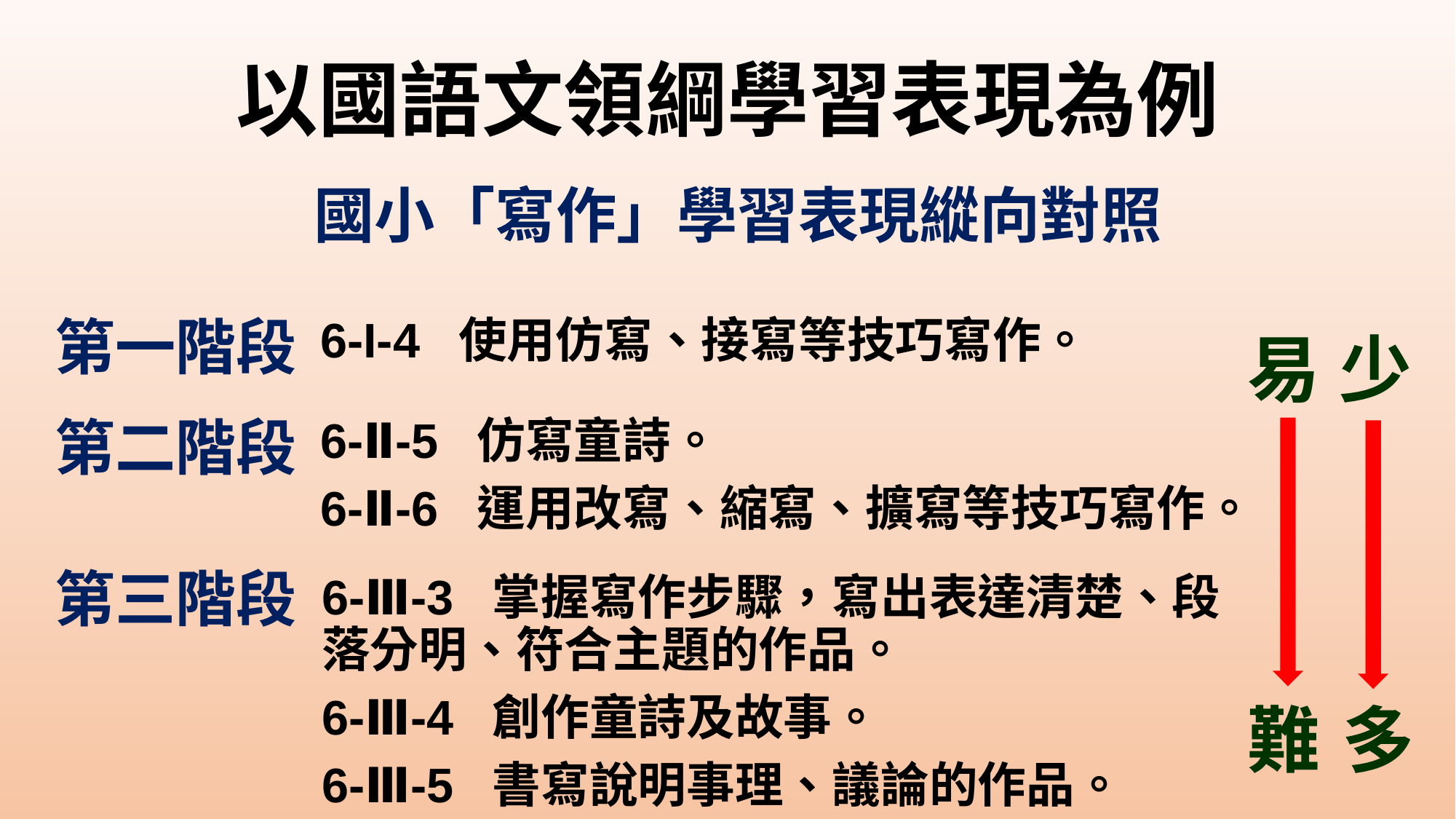

# 以國語文領綱學習表現為例
國小「寫作」學習表現縱向對照
第一階段
6-I-4  使用仿寫、接寫等技巧寫作。
易

難
少

多
第二階段
6-Ⅱ-5  仿寫童詩。
6-Ⅱ-6  運用改寫、縮寫、擴寫等技巧寫作。
第三階段
6-Ⅲ-3  掌握寫作步驟，寫出表達清楚、段落分明、符合主題的作品。
6-Ⅲ-4  創作童詩及故事。
6-Ⅲ-5  書寫說明事理、議論的作品。